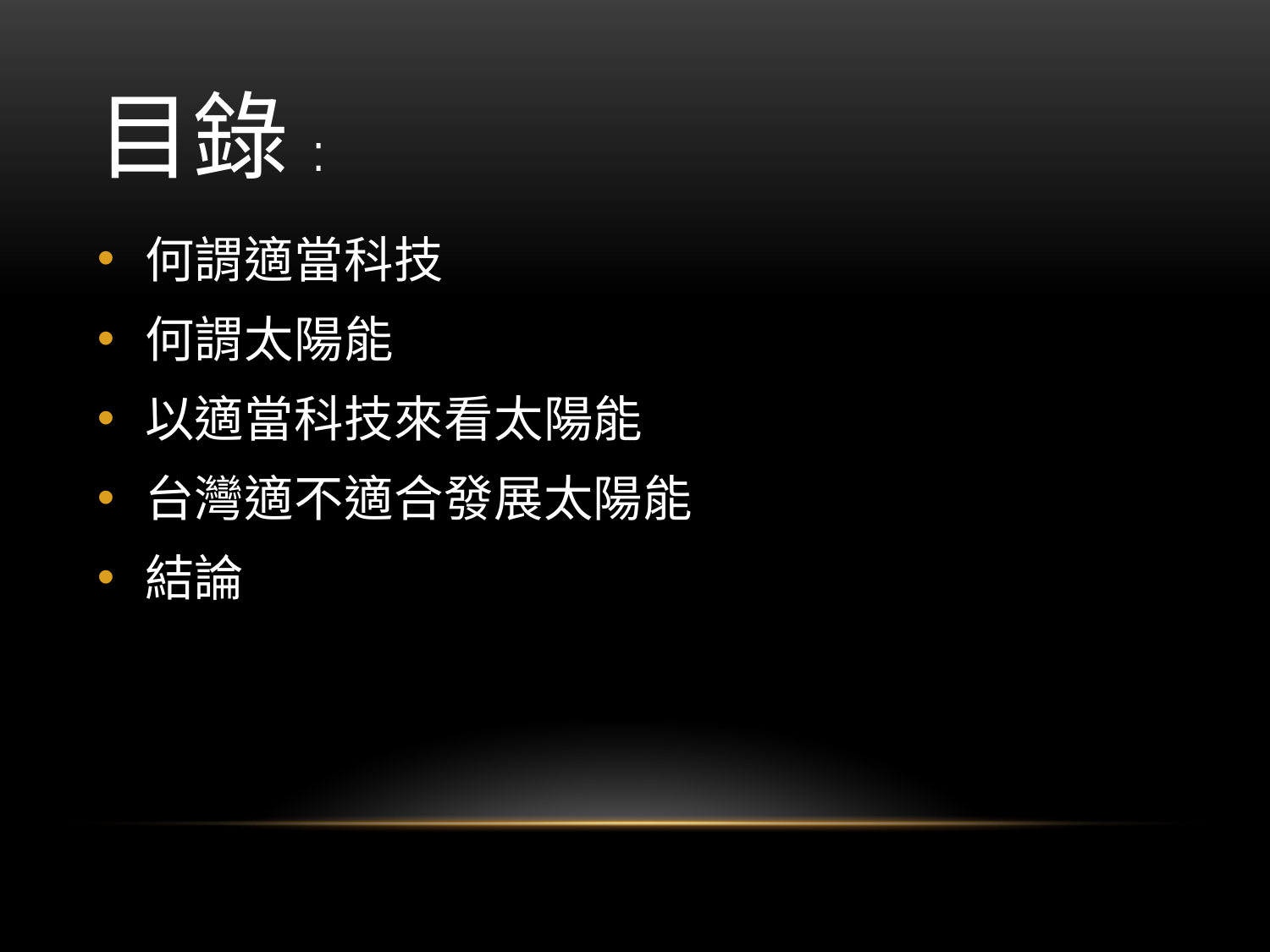

# 目錄:
何謂適當科技
何謂太陽能
以適當科技來看太陽能
台灣適不適合發展太陽能
結論